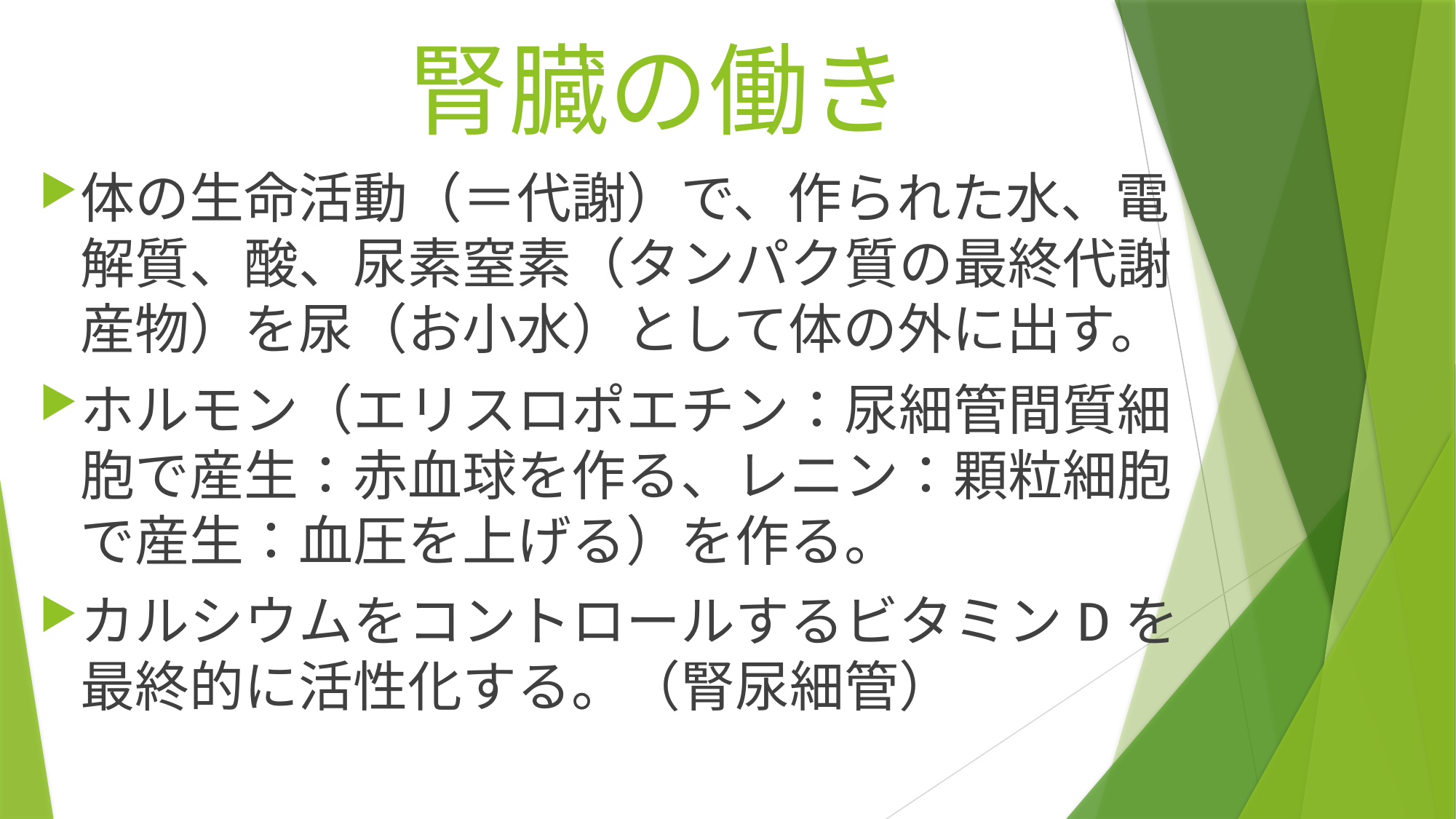

# 腎臓の働き
体の生命活動（＝代謝）で、作られた水、電解質、酸、尿素窒素（タンパク質の最終代謝産物）を尿（お小水）として体の外に出す。
ホルモン（エリスロポエチン：尿細管間質細胞で産生：赤血球を作る、レニン：顆粒細胞で産生：血圧を上げる）を作る。
カルシウムをコントロールするビタミンDを最終的に活性化する。（腎尿細管）